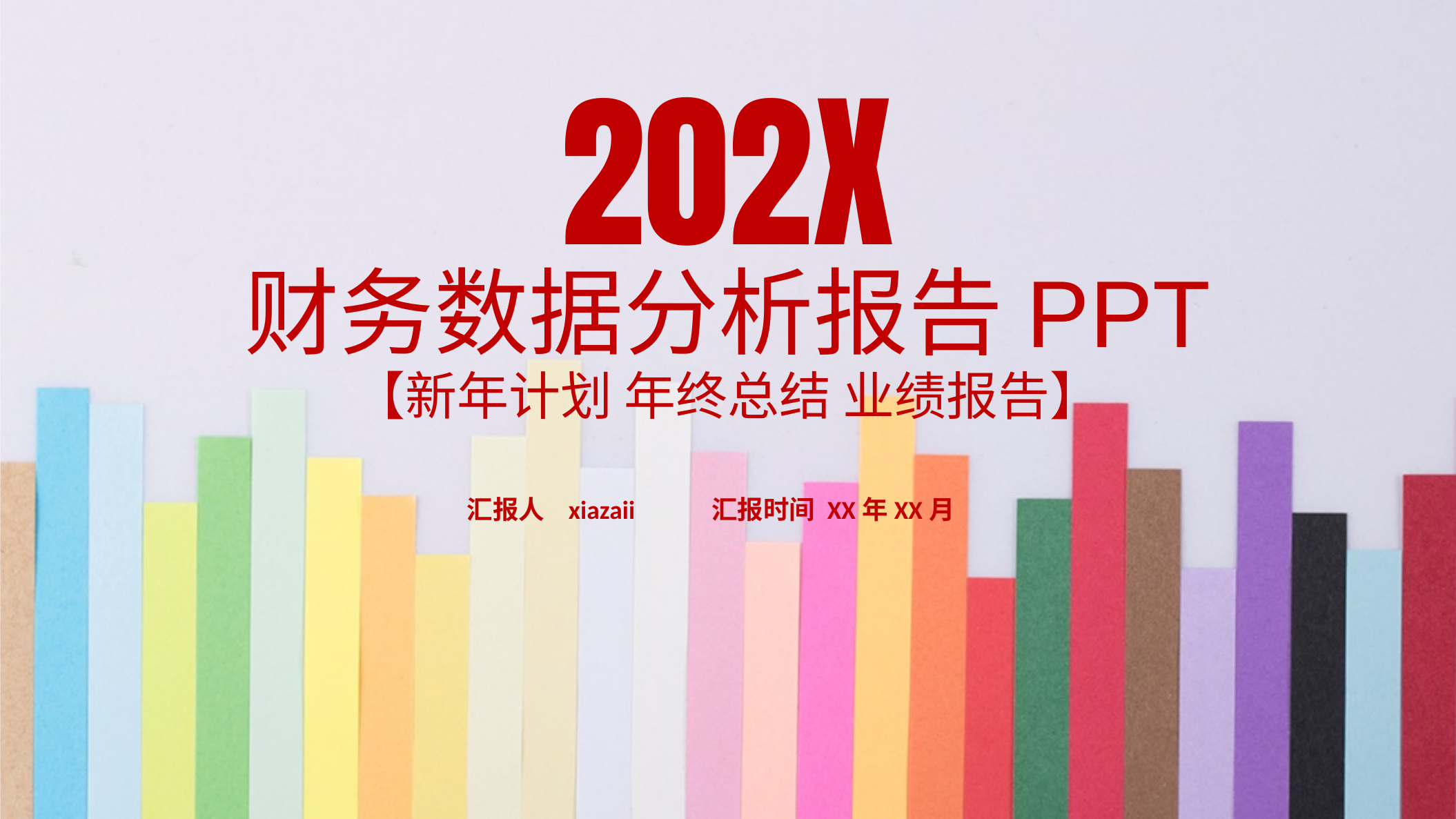

202X
财务数据分析报告PPT
【新年计划 年终总结 业绩报告】
汇报人   xiazaii            汇报时间 XX年XX月